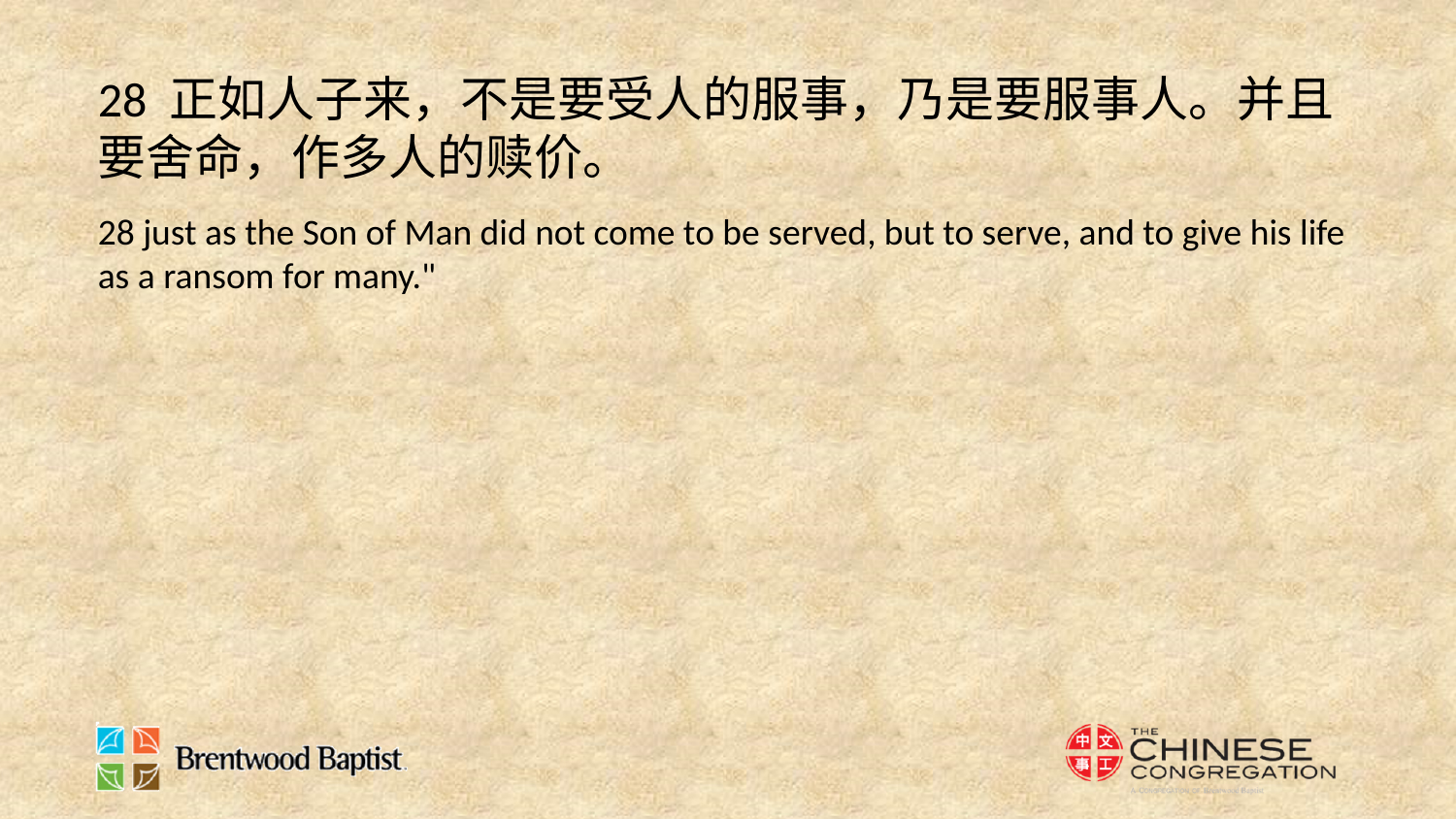

28 正如人子来，不是要受人的服事，乃是要服事人。并且要舍命，作多人的赎价。

28 just as the Son of Man did not come to be served, but to serve, and to give his life as a ransom for many."